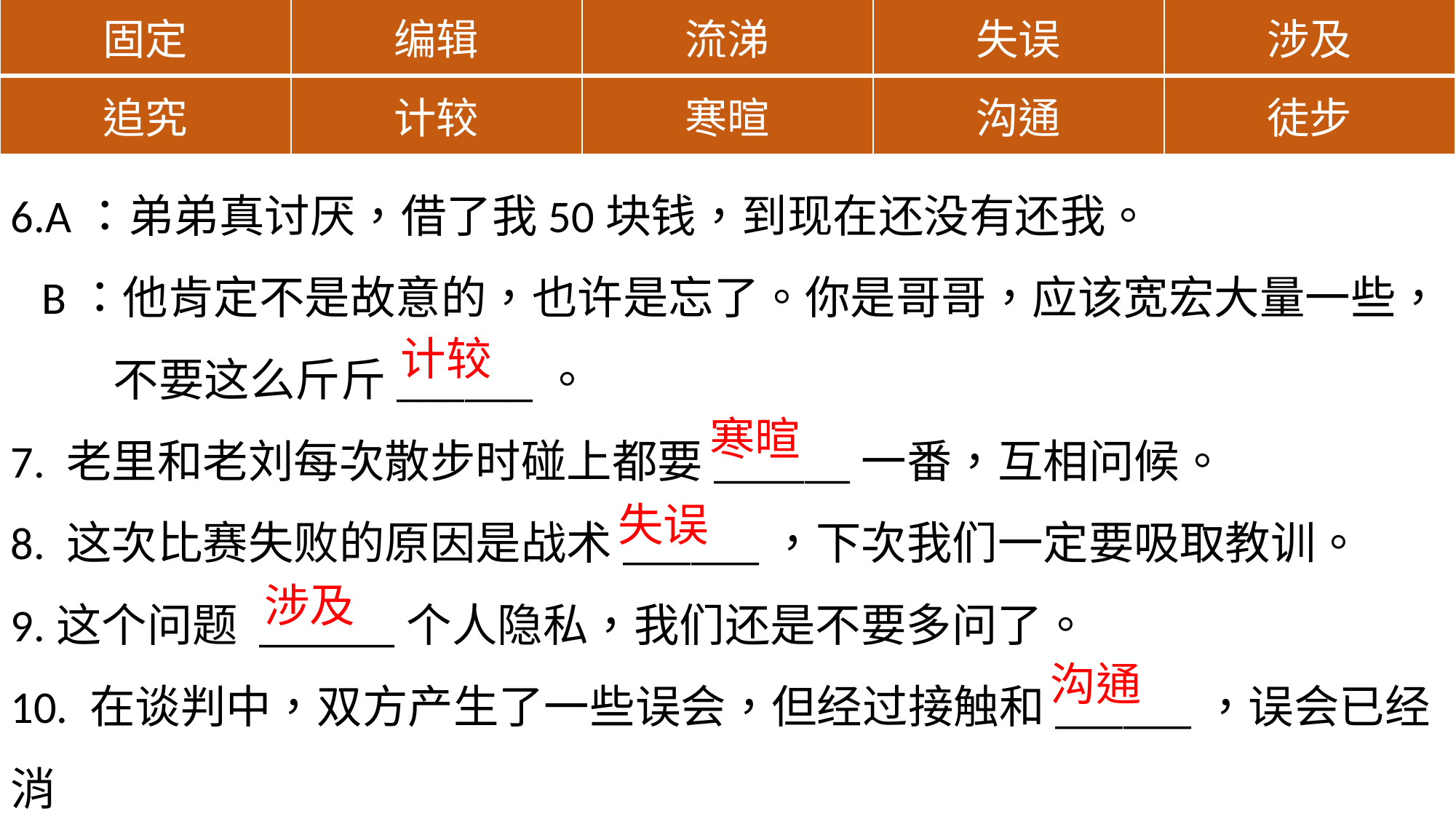

| 固定 | 编辑 | 流涕 | 失误 | 涉及 |
| --- | --- | --- | --- | --- |
| 追究 | 计较 | 寒暄 | 沟通 | 徒步 |
6.A：弟弟真讨厌，借了我50块钱，到现在还没有还我。
   B：他肯定不是故意的，也许是忘了。你是哥哥，应该宽宏大量一些，
         不要这么斤斤______。
7. 老里和老刘每次散步时碰上都要______一番，互相问候。
8. 这次比赛失败的原因是战术______，下次我们一定要吸取教训。
9.这个问题 ______个人隐私，我们还是不要多问了。
10. 在谈判中，双方产生了一些误会，但经过接触和______，误会已经消
       除了。
计较
寒暄
失误
涉及
沟通